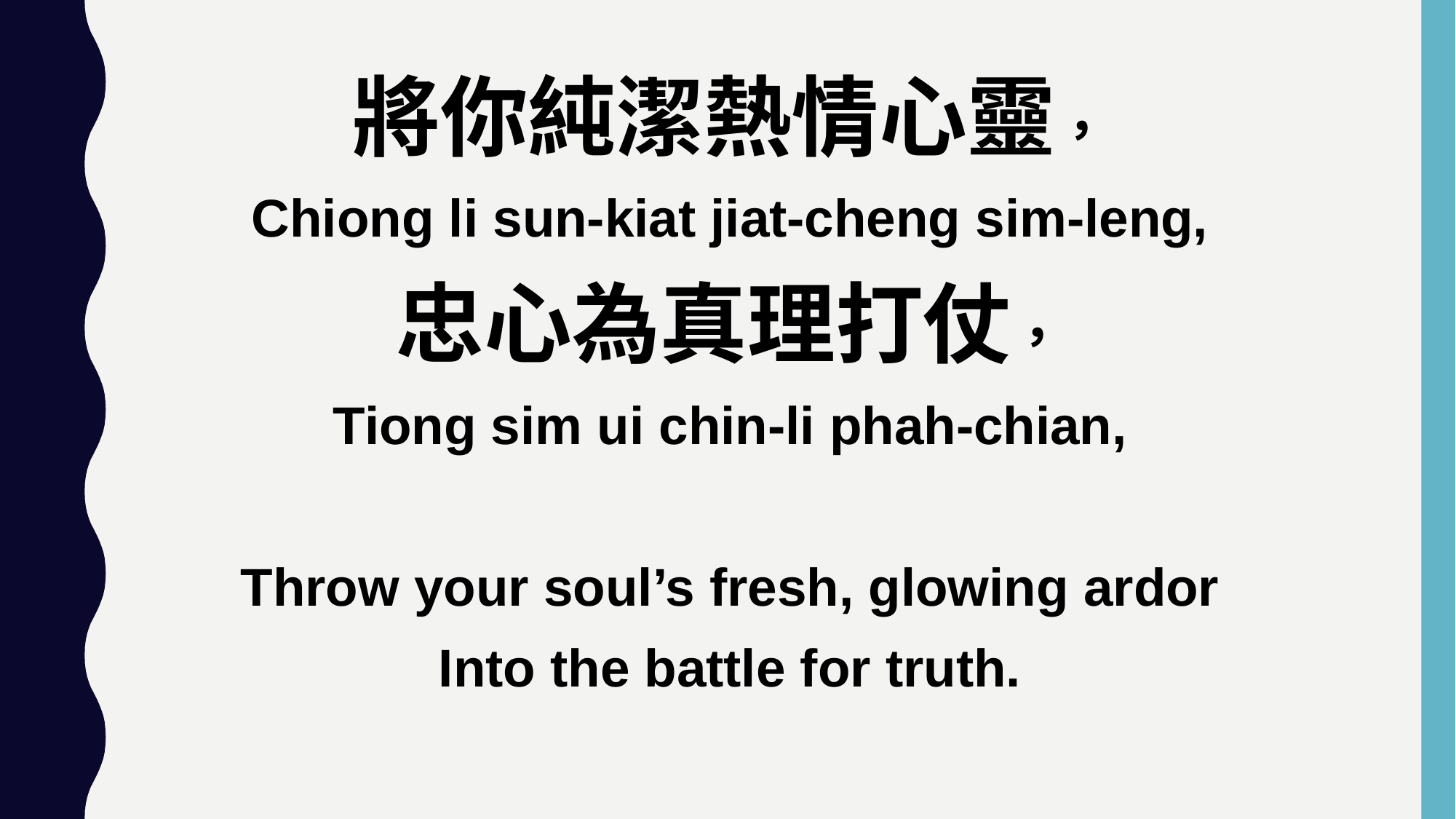

將你純潔熱情心靈，
Chiong li sun-kiat jiat-cheng sim-leng,
忠心為真理打仗，
Tiong sim ui chin-li phah-chian,

Throw your soul’s fresh, glowing ardor
Into the battle for truth.